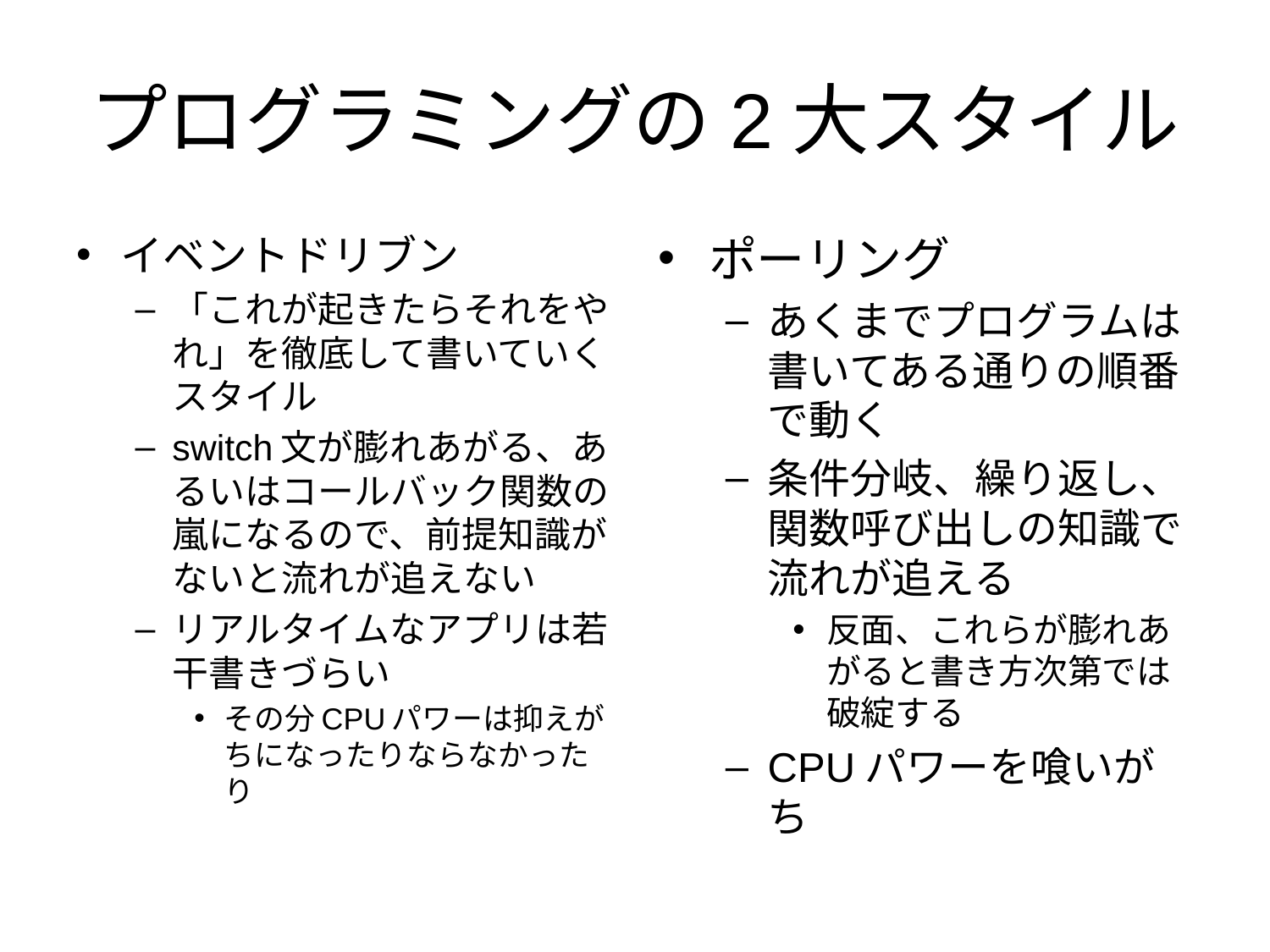

# プログラミングの2大スタイル
イベントドリブン
「これが起きたらそれをやれ」を徹底して書いていくスタイル
switch文が膨れあがる、あるいはコールバック関数の嵐になるので、前提知識がないと流れが追えない
リアルタイムなアプリは若干書きづらい
その分CPUパワーは抑えがちになったりならなかったり

ポーリング
あくまでプログラムは書いてある通りの順番で動く
条件分岐、繰り返し、関数呼び出しの知識で流れが追える
反面、これらが膨れあがると書き方次第では破綻する
CPUパワーを喰いがち